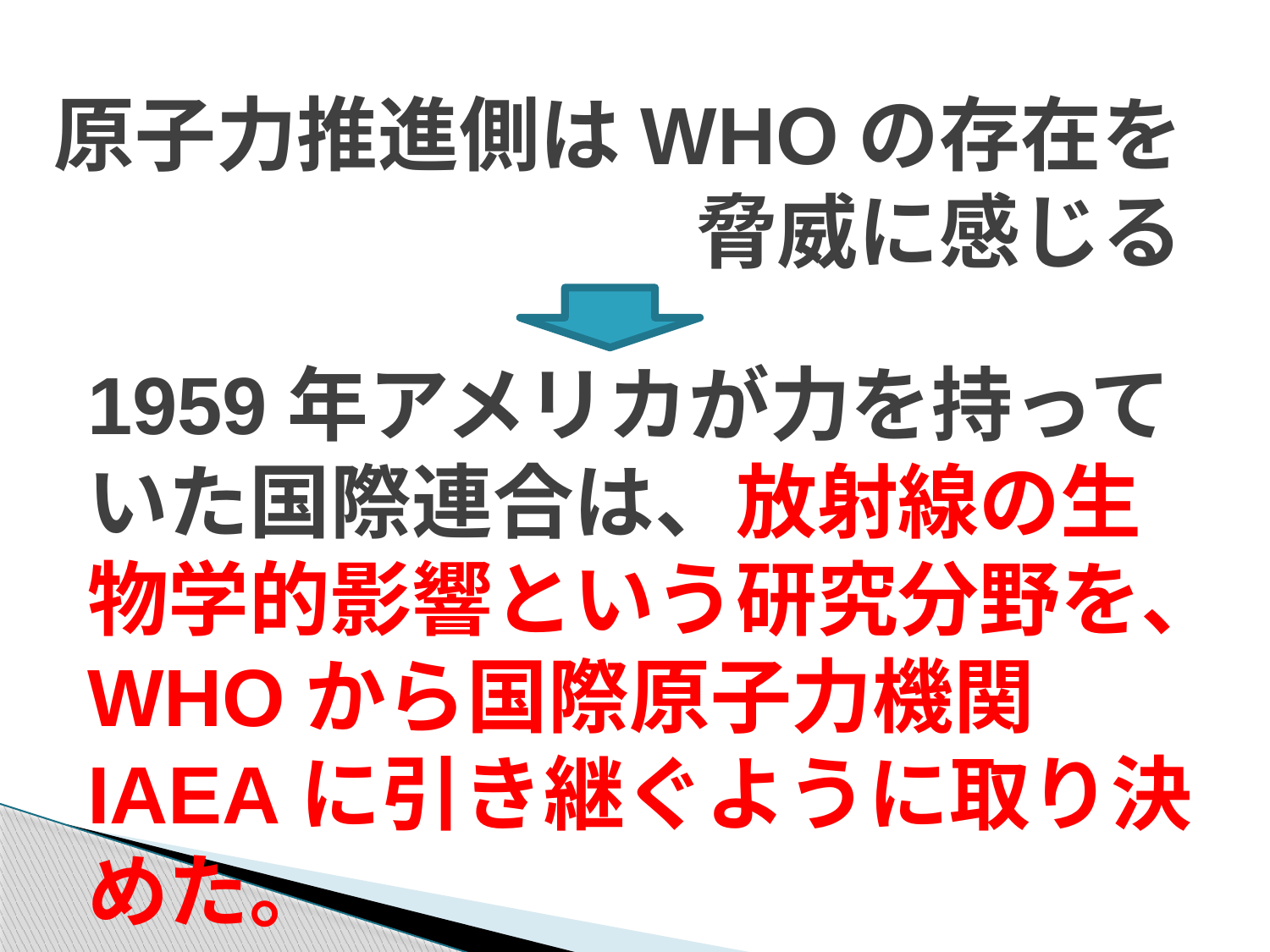

原子力推進側はWHOの存在を脅威に感じる

1959年アメリカが力を持っていた国際連合は、放射線の生物学的影響という研究分野を、WHOから国際原子力機関IAEAに引き継ぐように取り決めた。